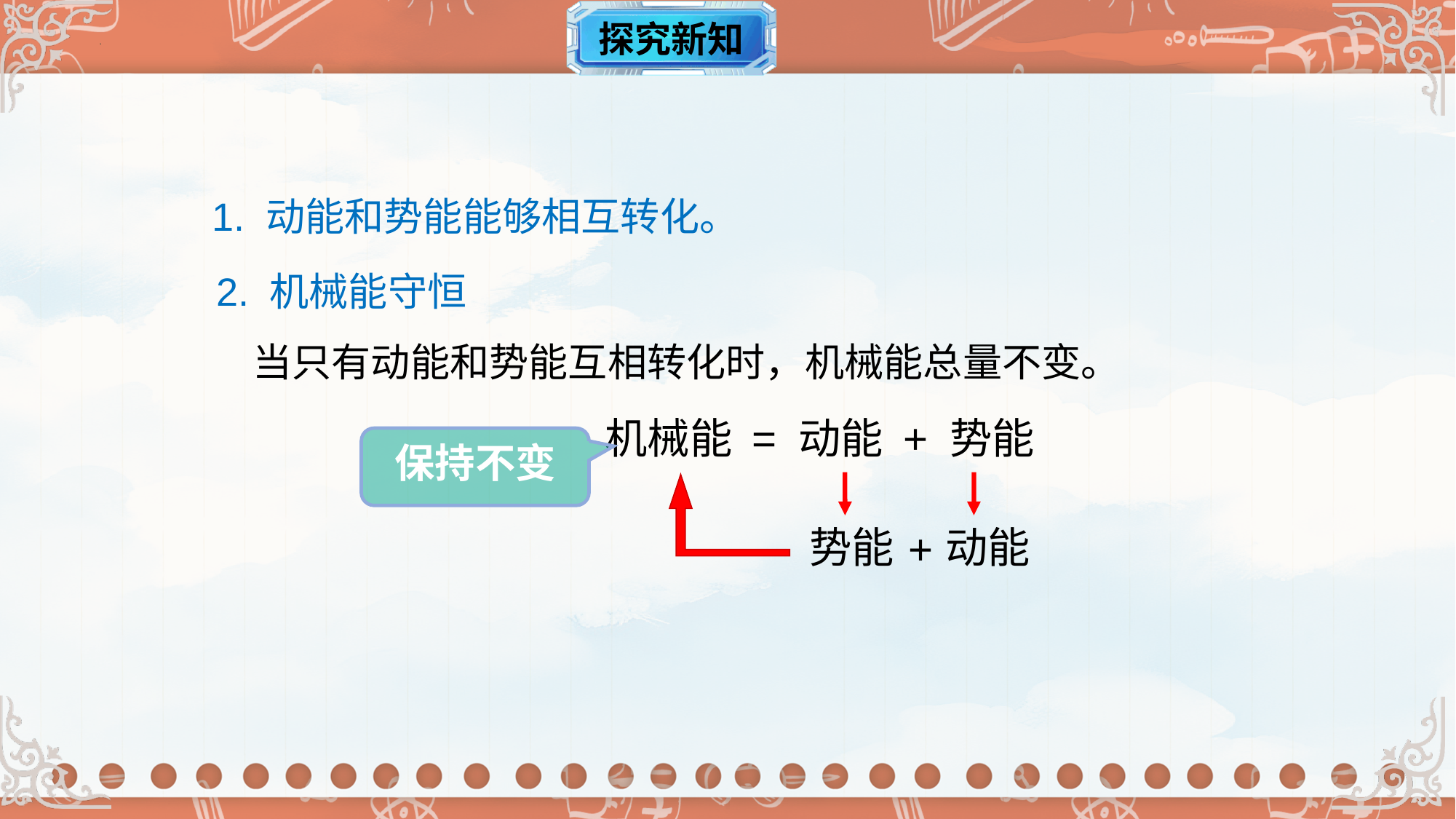

1. 动能和势能能够相互转化。
2. 机械能守恒
   当只有动能和势能互相转化时，机械能总量不变。
机械能 = 动能 + 势能
保持不变

势能

 动能

+